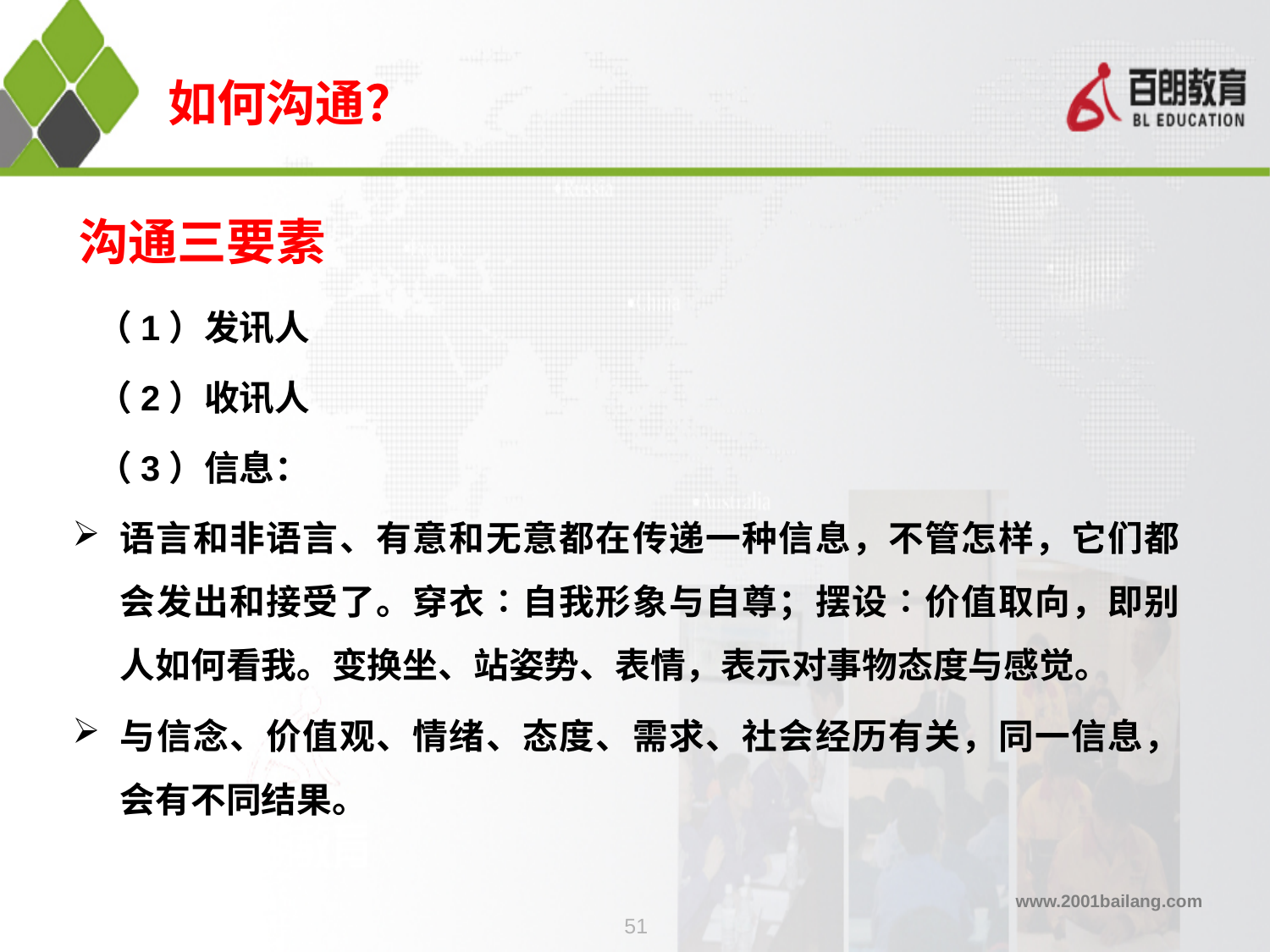

# 如何沟通？
沟通三要素
  （1）发讯人
  （2）收讯人
  （3）信息：
语言和非语言、有意和无意都在传递一种信息，不管怎样，它们都会发出和接受了。穿衣∶自我形象与自尊；摆设∶价值取向，即别人如何看我。变换坐、站姿势、表情，表示对事物态度与感觉。
与信念、价值观、情绪、态度、需求、社会经历有关，同一信息，会有不同结果。
51